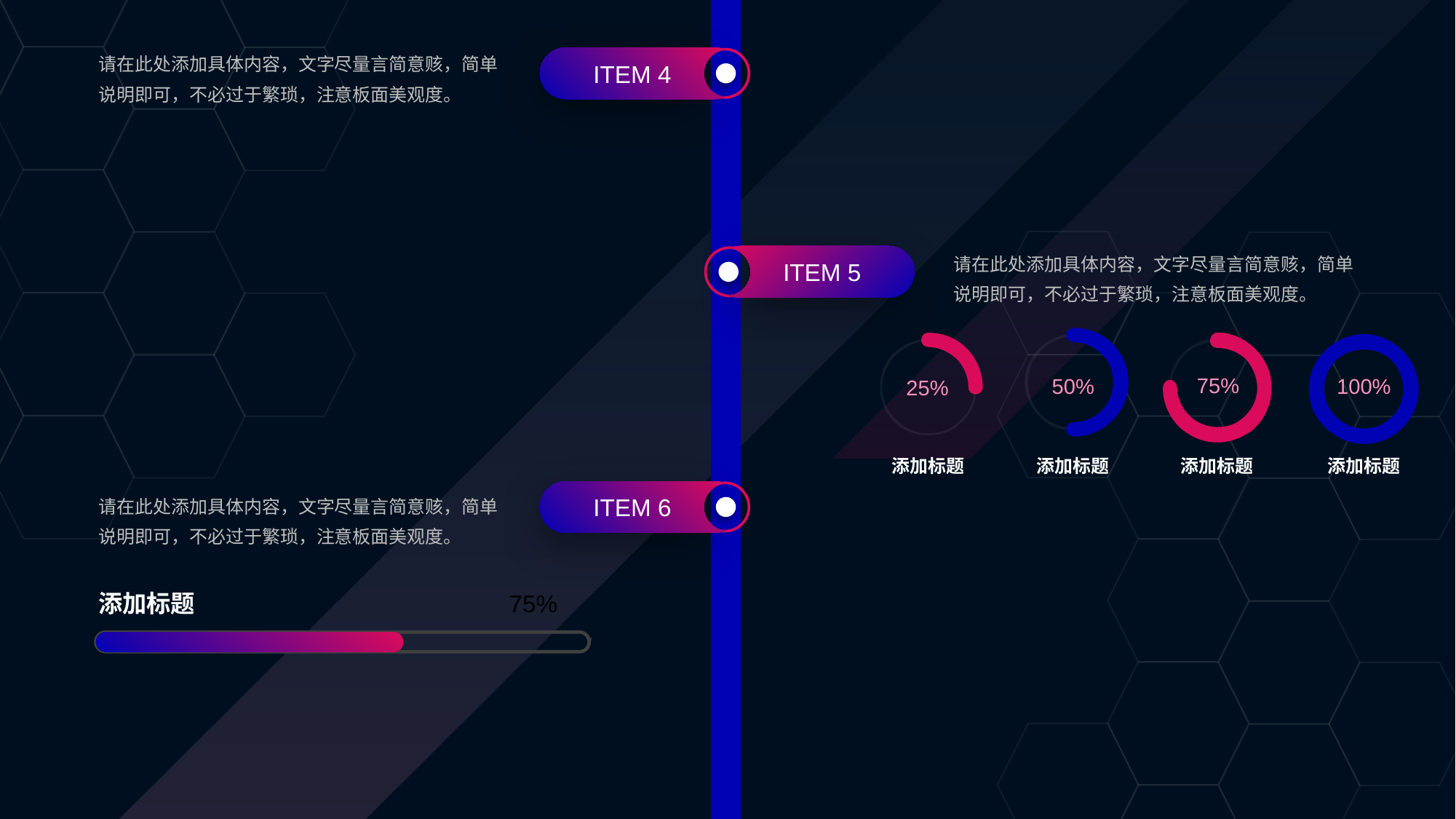

请在此处添加具体内容，文字尽量言简意赅，简单说明即可，不必过于繁琐，注意板面美观度。
ITEM 4

请在此处添加具体内容，文字尽量言简意赅，简单说明即可，不必过于繁琐，注意板面美观度。
ITEM 5

75%
50%
100%
25%
添加标题
添加标题
添加标题
添加标题
请在此处添加具体内容，文字尽量言简意赅，简单说明即可，不必过于繁琐，注意板面美观度。
ITEM 6

添加标题
75%